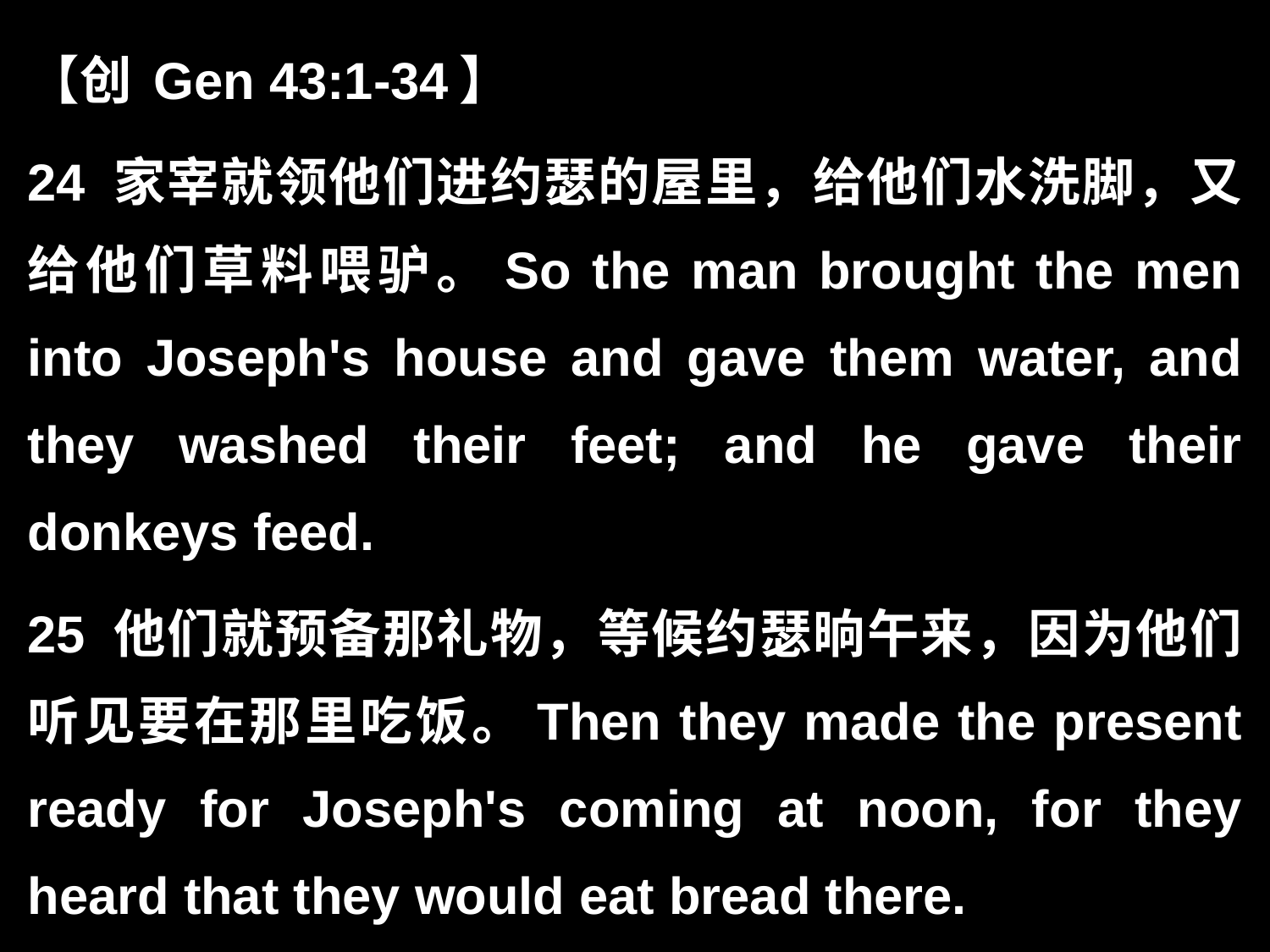

【创 Gen 43:1-34】
24 家宰就领他们进约瑟的屋里，给他们水洗脚，又给他们草料喂驴。So the man brought the men into Joseph's house and gave them water, and they washed their feet; and he gave their donkeys feed.
25 他们就预备那礼物，等候约瑟晌午来，因为他们听见要在那里吃饭。Then they made the present ready for Joseph's coming at noon, for they heard that they would eat bread there.